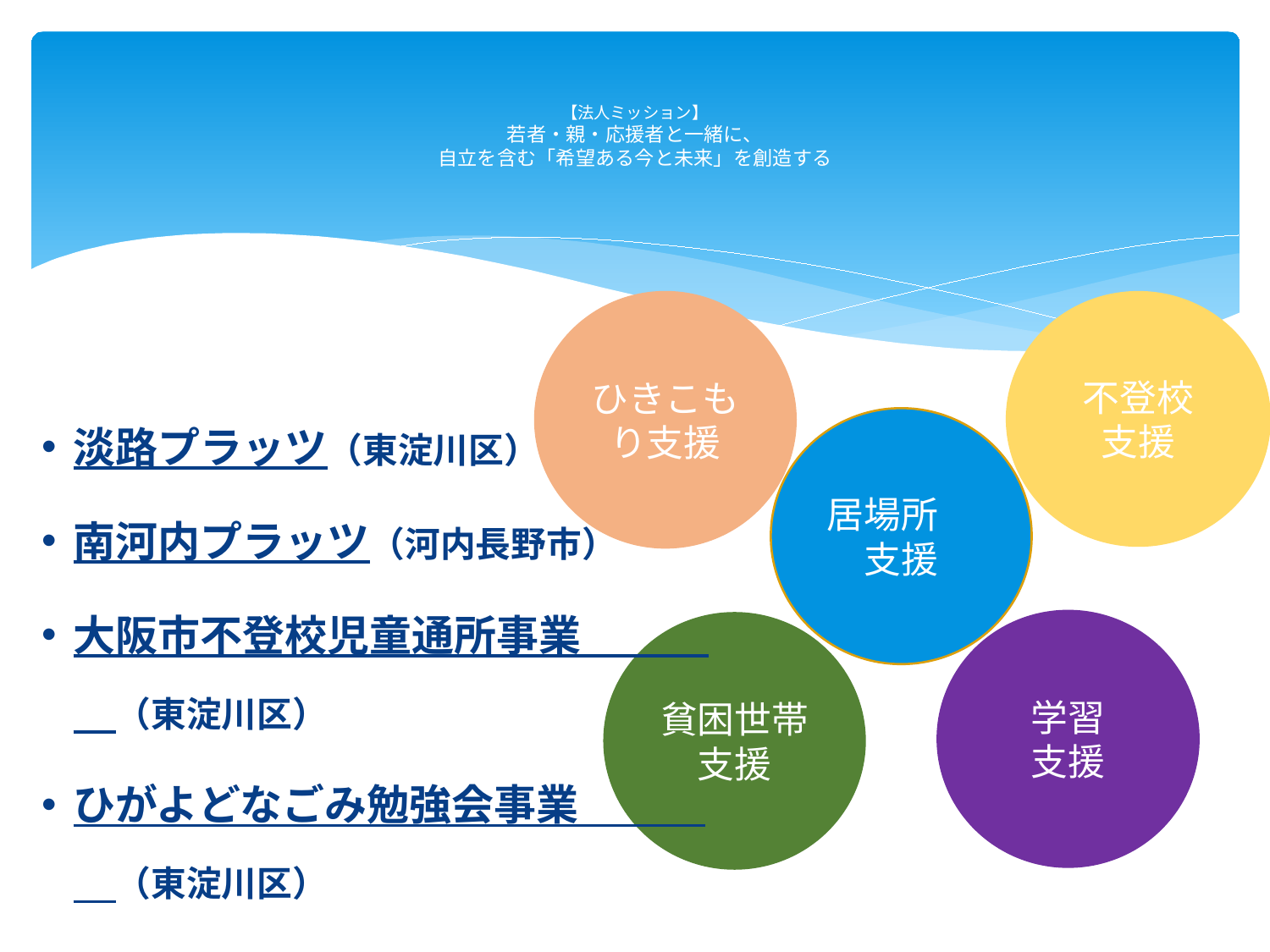

# 【法人ミッション】 若者・親・応援者と一緒に、 自立を含む「希望ある今と未来」を創造する
ひきこもり支援
不登校
支援
淡路プラッツ（東淀川区）
南河内プラッツ（河内長野市）
大阪市不登校児童通所事業　　　　（東淀川区）
ひがよどなごみ勉強会事業　　　　（東淀川区）

居場所　支援
学習
支援
貧困世帯
支援